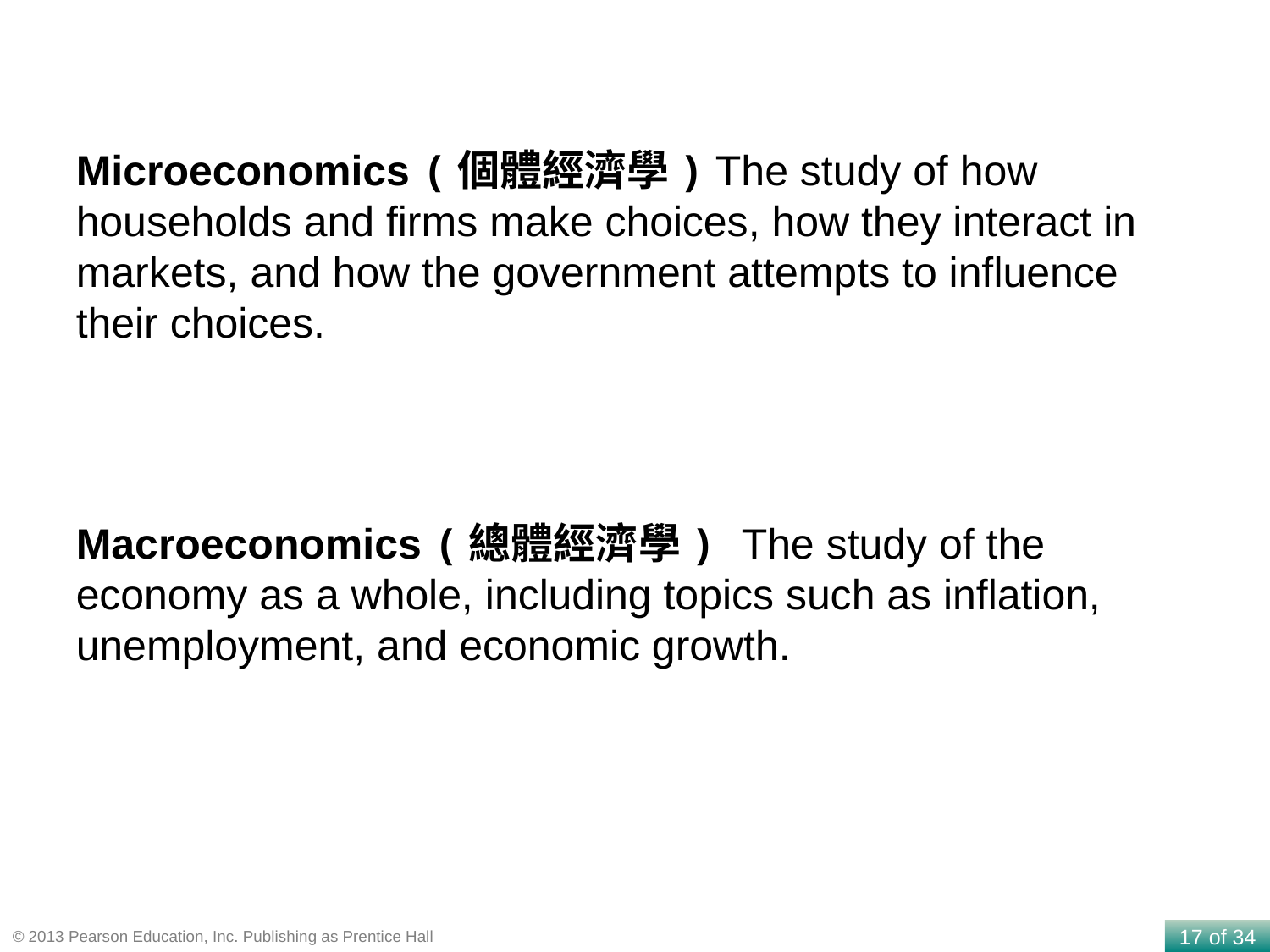

Microeconomics (個體經濟學) The study of how households and firms make choices, how they interact in markets, and how the government attempts to influence their choices.
Macroeconomics (總體經濟學) The study of the economy as a whole, including topics such as inflation, unemployment, and economic growth.